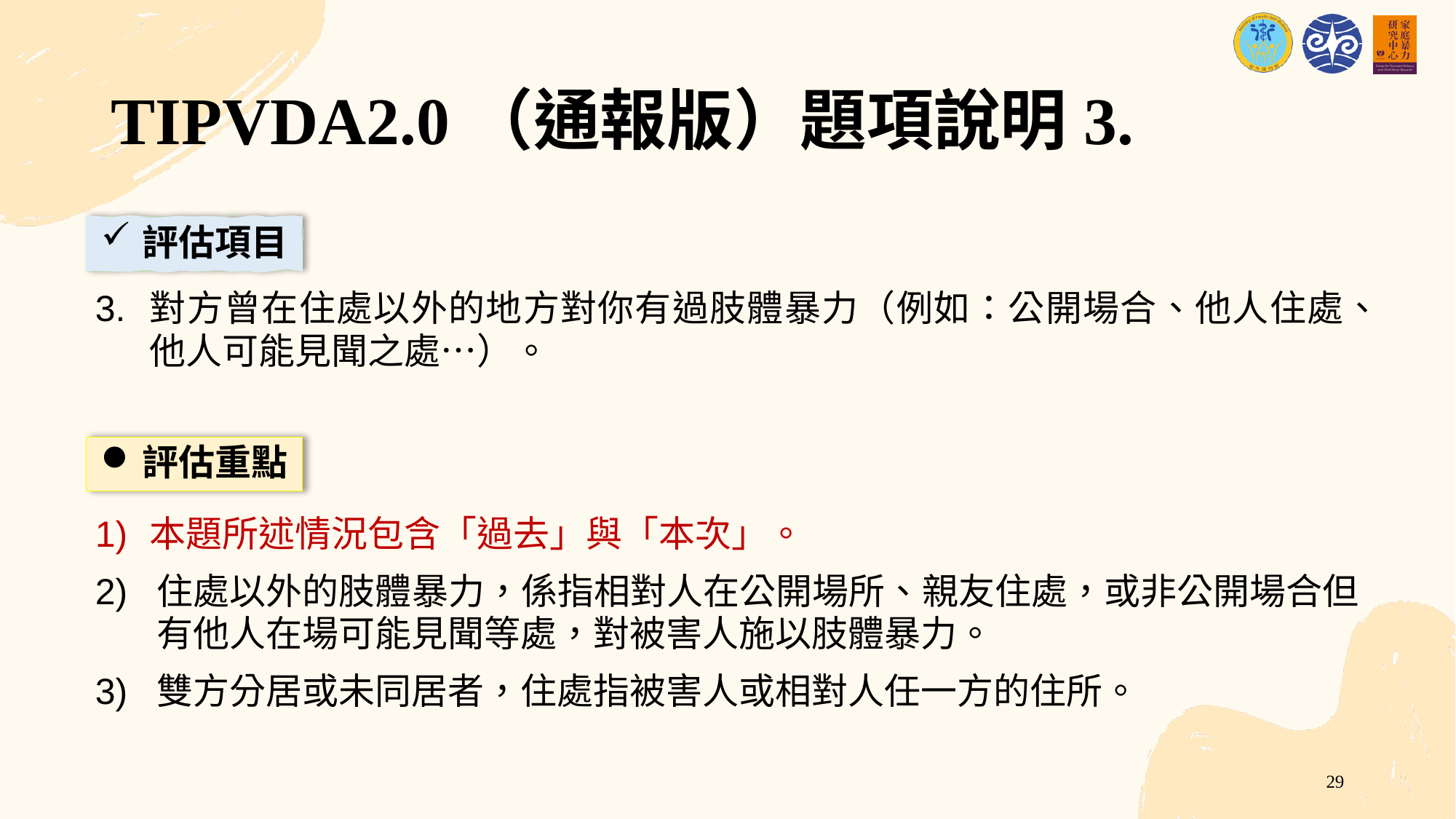

# TIPVDA2.0（通報版）題項說明3.
評估項目
對方曾在住處以外的地方對你有過肢體暴力（例如：公開場合、他人住處、他人可能見聞之處…）。
評估重點
本題所述情況包含「過去」與「本次」。
住處以外的肢體暴力，係指相對人在公開場所、親友住處，或非公開場合但有他人在場可能見聞等處，對被害人施以肢體暴力。
雙方分居或未同居者，住處指被害人或相對人任一方的住所。
29